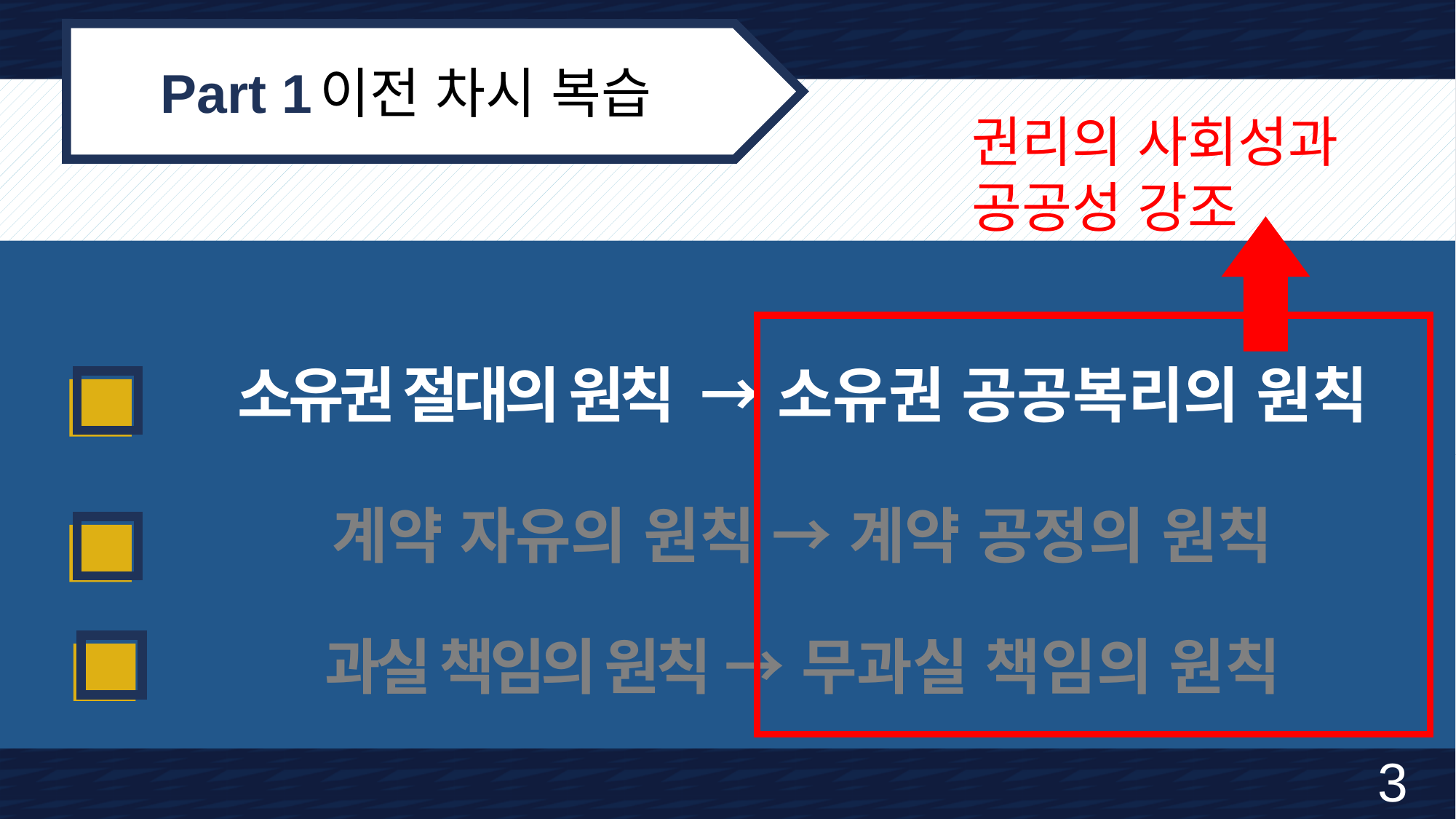

이전 차시 복습
Part 1

권리의 사회성과 공공성 강조

소유권 절대의 원칙  → 소유권 공공복리의 원칙

계약 자유의 원칙 → 계약 공정의 원칙

과실 책임의 원칙 → 무과실 책임의 원칙

소유권 절대의 원칙  → 소유권 공공복리의 원칙

계약 자유의 원칙 → 계약 공정의 원칙

과실 책임의 원칙 → 무과실 책임의 원칙

소유권 절대의 원칙  → 소유권 공공복리의 원칙

계약 자유의 원칙 → 계약 공정의 원칙

과실 책임의 원칙 → 무과실 책임의 원칙

3